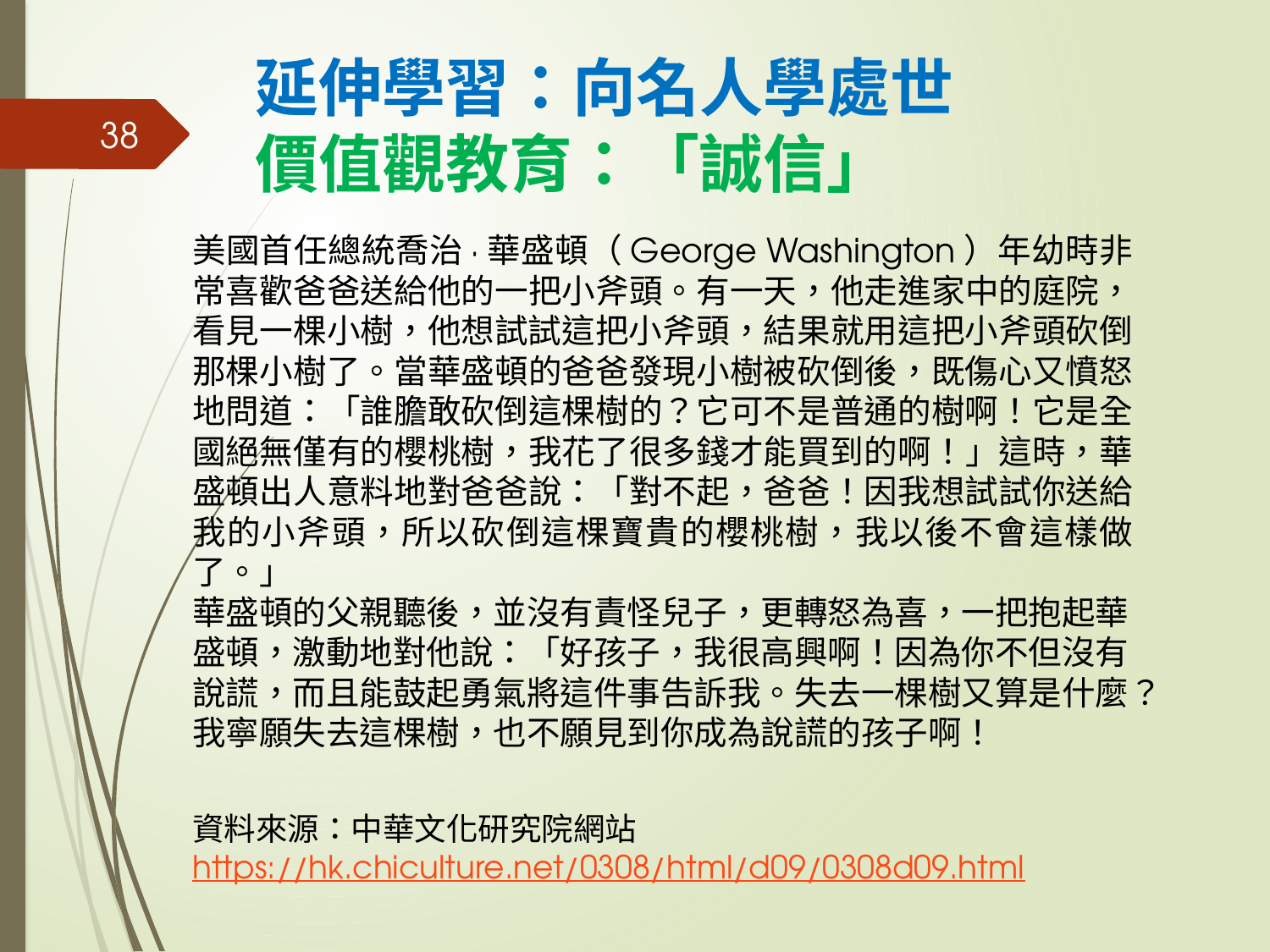

# 延伸學習：向名人學處世 價值觀教育：「誠信」
38
美國首任總統喬治·華盛頓（George Washington）年幼時非常喜歡爸爸送給他的一把小斧頭。有一天，他走進家中的庭院，看見一棵小樹，他想試試這把小斧頭，結果就用這把小斧頭砍倒那棵小樹了。當華盛頓的爸爸發現小樹被砍倒後，既傷心又憤怒地問道：「誰膽敢砍倒這棵樹的？它可不是普通的樹啊！它是全國絕無僅有的櫻桃樹，我花了很多錢才能買到的啊！」這時，華盛頓出人意料地對爸爸說：「對不起，爸爸！因我想試試你送給我的小斧頭，所以砍倒這棵寶貴的櫻桃樹，我以後不會這樣做了。」
華盛頓的父親聽後，並沒有責怪兒子，更轉怒為喜，一把抱起華盛頓，激動地對他說：「好孩子，我很高興啊！因為你不但沒有說謊，而且能鼓起勇氣將這件事告訴我。失去一棵樹又算是什麼？我寧願失去這棵樹，也不願見到你成為說謊的孩子啊！

資料來源：中華文化研究院網站
https://hk.chiculture.net/0308/html/d09/0308d09.html